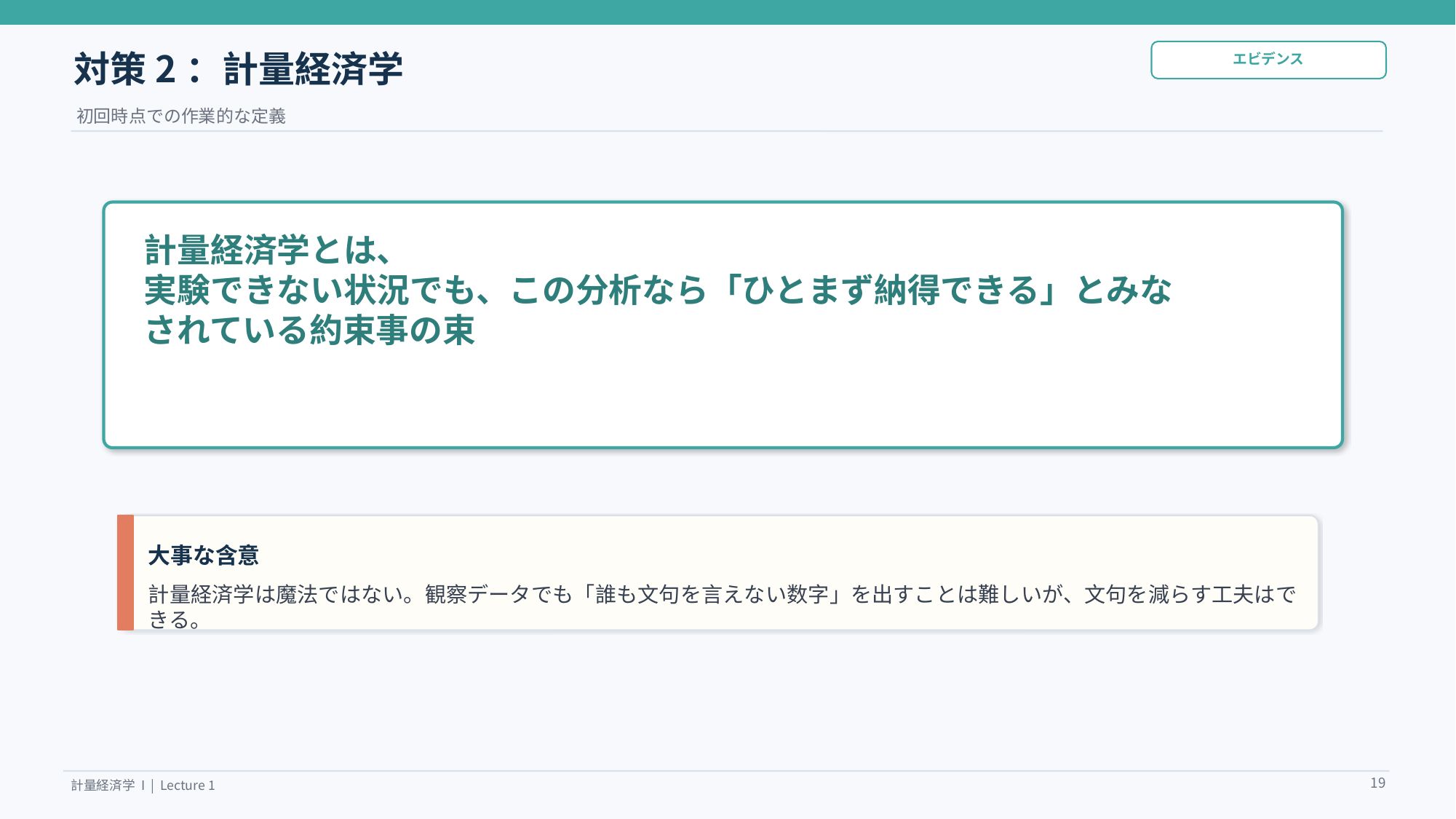

対策2：計量経済学

エビデンス
初回時点での作業的な定義

計量経済学とは、
実験できない状況でも、この分析なら「ひとまず納得できる」とみなされている約束事の束

大事な含意
計量経済学は魔法ではない。観察データでも「誰も文句を言えない数字」を出すことは難しいが、文句を減らす工夫はできる。

19
計量経済学 I  |  Lecture 1